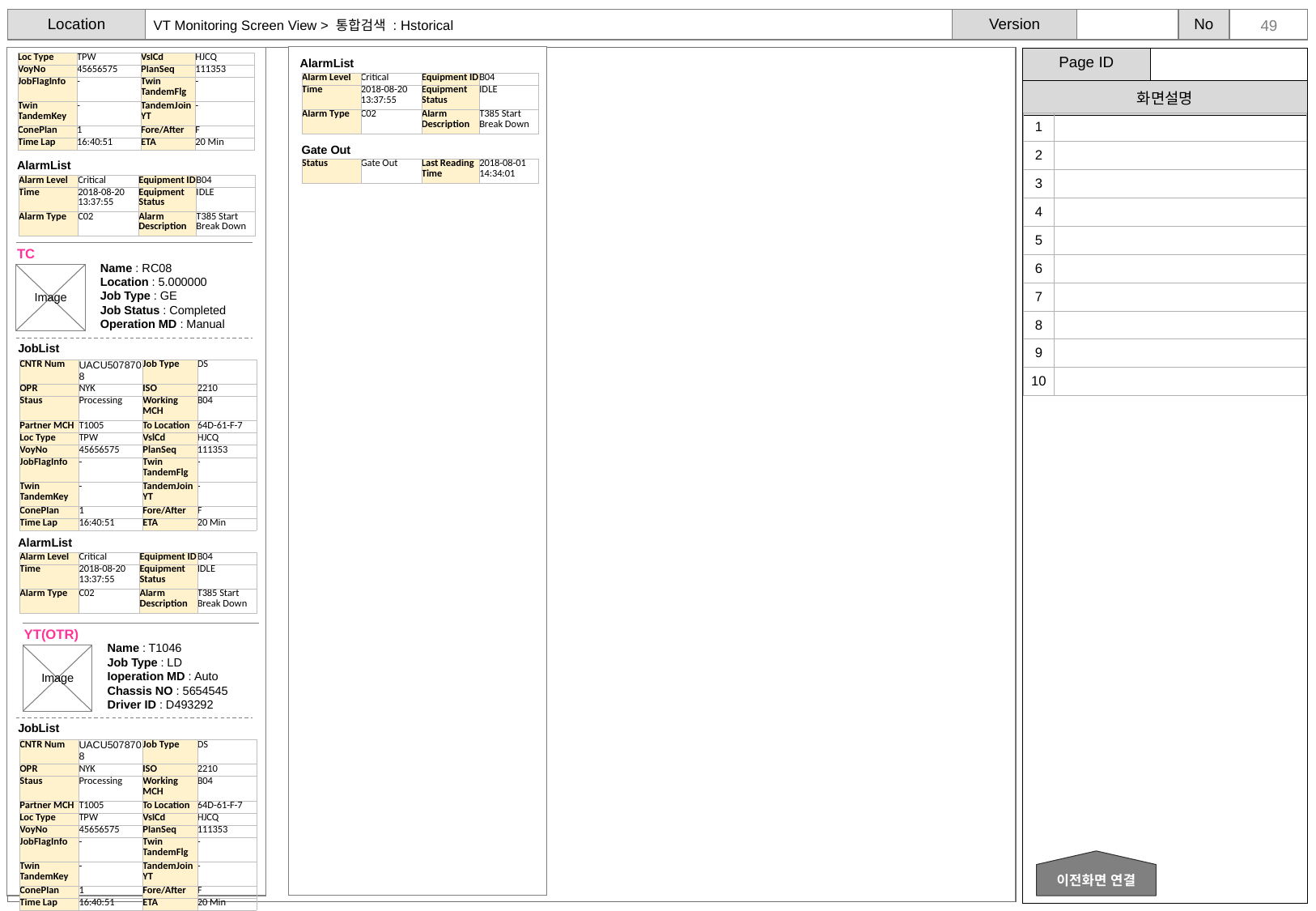

VT Monitoring Screen View > 통합검색 : Hstorical

AlarmList
| Loc Type | TPW | VslCd | HJCQ |
| --- | --- | --- | --- |
| VoyNo | 45656575 | PlanSeq | 111353 |
| JobFlagInfo | - | Twin TandemFlg | - |
| Twin TandemKey | - | TandemJoinYT | - |
| ConePlan | 1 | Fore/After | F |
| Time Lap | 16:40:51 | ETA | 20 Min |
| Alarm Level | Critical | Equipment ID | B04 |
| --- | --- | --- | --- |
| Time | 2018-08-20 13:37:55 | Equipment Status | IDLE |
| Alarm Type | C02 | Alarm Description | T385 Start Break Down |
| 1 |  |
| --- | --- |
| 2 |  |
| 3 |  |
| 4 |  |
| 5 |  |
| 6 |  |
| 7 |  |
| 8 |  |
| 9 |  |
| 10 |  |
Gate Out
AlarmList
| Status | Gate Out | Last Reading Time | 2018-08-01 14:34:01 |
| --- | --- | --- | --- |
| Alarm Level | Critical | Equipment ID | B04 |
| --- | --- | --- | --- |
| Time | 2018-08-20 13:37:55 | Equipment Status | IDLE |
| Alarm Type | C02 | Alarm Description | T385 Start Break Down |
TC
Name : RC08
Location : 5.000000
Job Type : GE
Job Status : Completed
Operation MD : Manual

Image
JobList
| CNTR Num | UACU5078708 | Job Type | DS |
| --- | --- | --- | --- |
| OPR | NYK | ISO | 2210 |
| Staus | Processing | Working MCH | B04 |
| Partner MCH | T1005 | To Location | 64D-61-F-7 |
| Loc Type | TPW | VslCd | HJCQ |
| VoyNo | 45656575 | PlanSeq | 111353 |
| JobFlagInfo | - | Twin TandemFlg | - |
| Twin TandemKey | - | TandemJoinYT | - |
| ConePlan | 1 | Fore/After | F |
| Time Lap | 16:40:51 | ETA | 20 Min |
AlarmList
| Alarm Level | Critical | Equipment ID | B04 |
| --- | --- | --- | --- |
| Time | 2018-08-20 13:37:55 | Equipment Status | IDLE |
| Alarm Type | C02 | Alarm Description | T385 Start Break Down |
YT(OTR)
Name : T1046
Job Type : LD
Ioperation MD : Auto
Chassis NO : 5654545
Driver ID : D493292

Image
JobList
| CNTR Num | UACU5078708 | Job Type | DS |
| --- | --- | --- | --- |
| OPR | NYK | ISO | 2210 |
| Staus | Processing | Working MCH | B04 |
| Partner MCH | T1005 | To Location | 64D-61-F-7 |
| Loc Type | TPW | VslCd | HJCQ |
| VoyNo | 45656575 | PlanSeq | 111353 |
| JobFlagInfo | - | Twin TandemFlg | - |
| Twin TandemKey | - | TandemJoinYT | - |
| ConePlan | 1 | Fore/After | F |
| Time Lap | 16:40:51 | ETA | 20 Min |

이전화면 연결